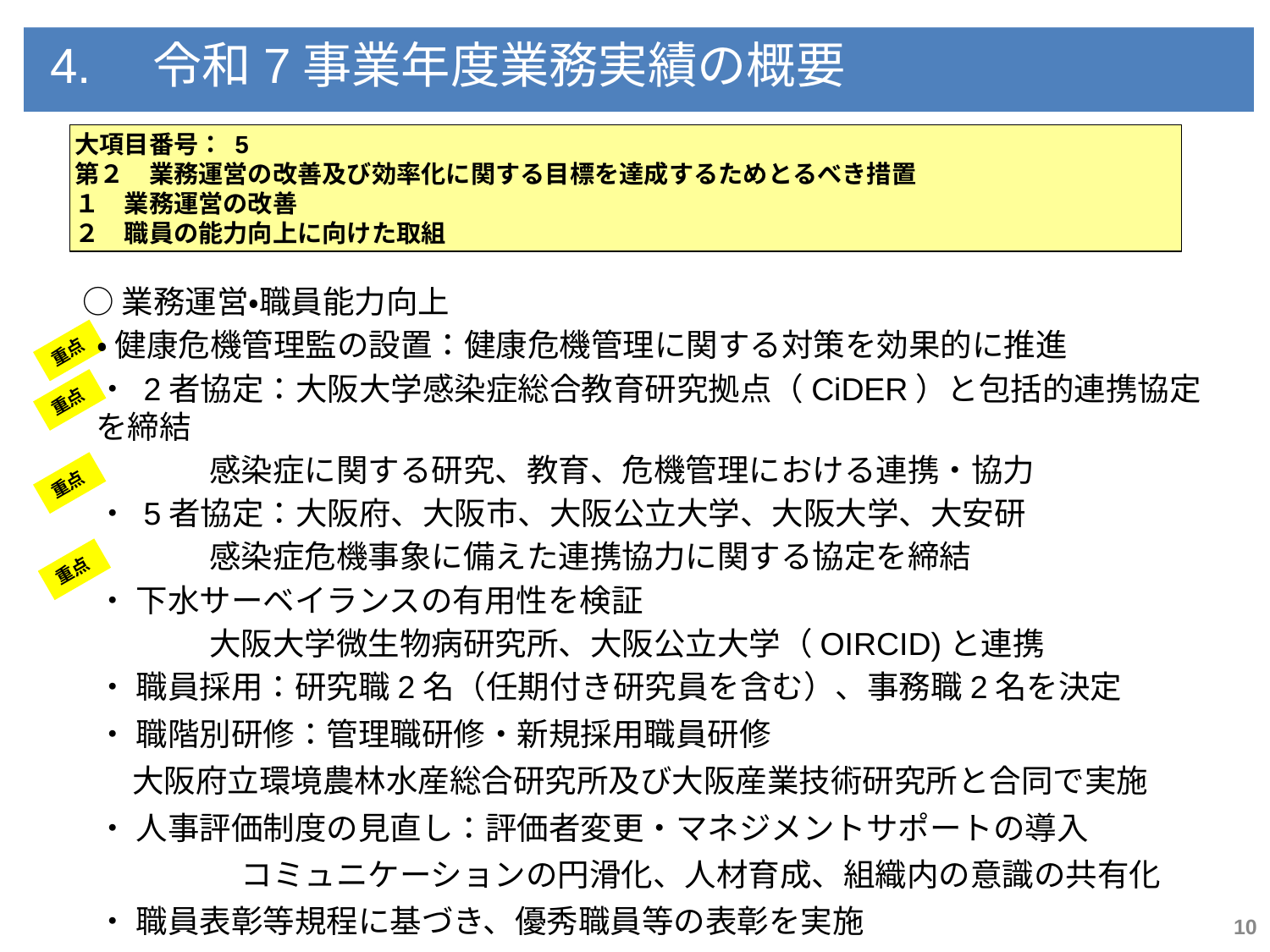

4.　令和7事業年度業務実績の概要
大項目番号： 5
第２　業務運営の改善及び効率化に関する目標を達成するためとるべき措置
１　業務運営の改善
２　職員の能力向上に向けた取組
○業務運営・職員能力向上
 ・ 健康危機管理監の設置：健康危機管理に関する対策を効果的に推進
 ・ 2者協定：大阪大学感染症総合教育研究拠点（CiDER）と包括的連携協定を締結
　　　　感染症に関する研究、教育、危機管理における連携・協力
 ・ 5者協定：大阪府、大阪市、大阪公立大学、大阪大学、大安研
　　　　感染症危機事象に備えた連携協力に関する協定を締結
 ・ 下水サーベイランスの有用性を検証
　　　　大阪大学微生物病研究所、大阪公立大学（OIRCID)と連携
 ・ 職員採用：研究職2名（任期付き研究員を含む）、事務職2名を決定
 ・ 職階別研修：管理職研修・新規採用職員研修
大阪府立環境農林水産総合研究所及び大阪産業技術研究所と合同で実施
 ・ 人事評価制度の見直し：評価者変更・マネジメントサポートの導入
　　　　　コミュニケーションの円滑化、人材育成、組織内の意識の共有化
 ・ 職員表彰等規程に基づき、優秀職員等の表彰を実施
重点
重点
重点
重点
10